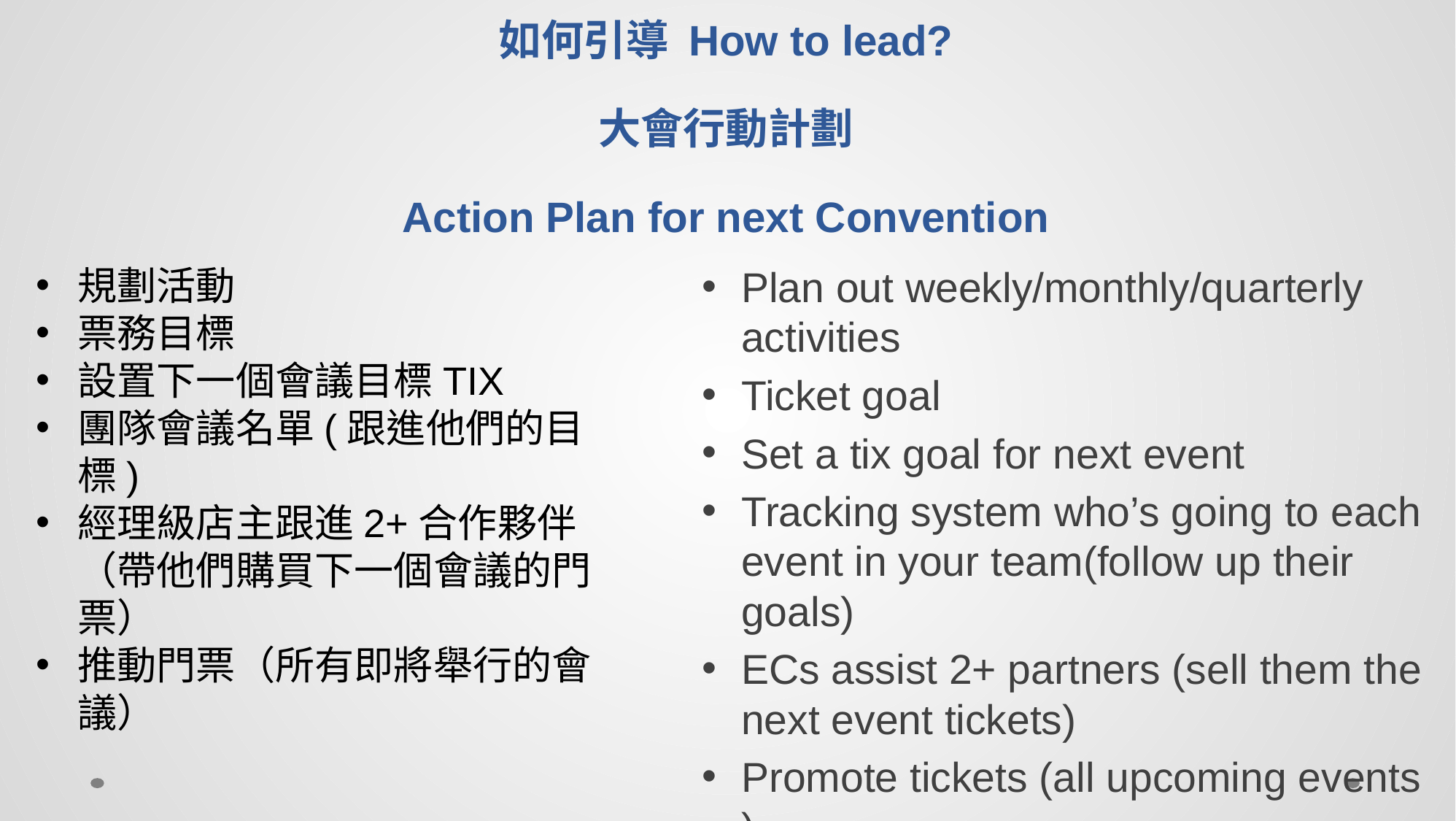

# 如何引導 How to lead? 大會行動計劃 Action Plan for next Convention
規劃活動
票務目標
設置下一個會議目標TIX
團隊會議名單(跟進他們的目標)
經理級店主跟進2+合作夥伴（帶他們購買下一個會議的門票）
推動門票（所有即將舉行的會議）
Plan out weekly/monthly/quarterly activities
Ticket goal
Set a tix goal for next event
Tracking system who’s going to each event in your team(follow up their goals)
ECs assist 2+ partners (sell them the next event tickets)
Promote tickets (all upcoming events )